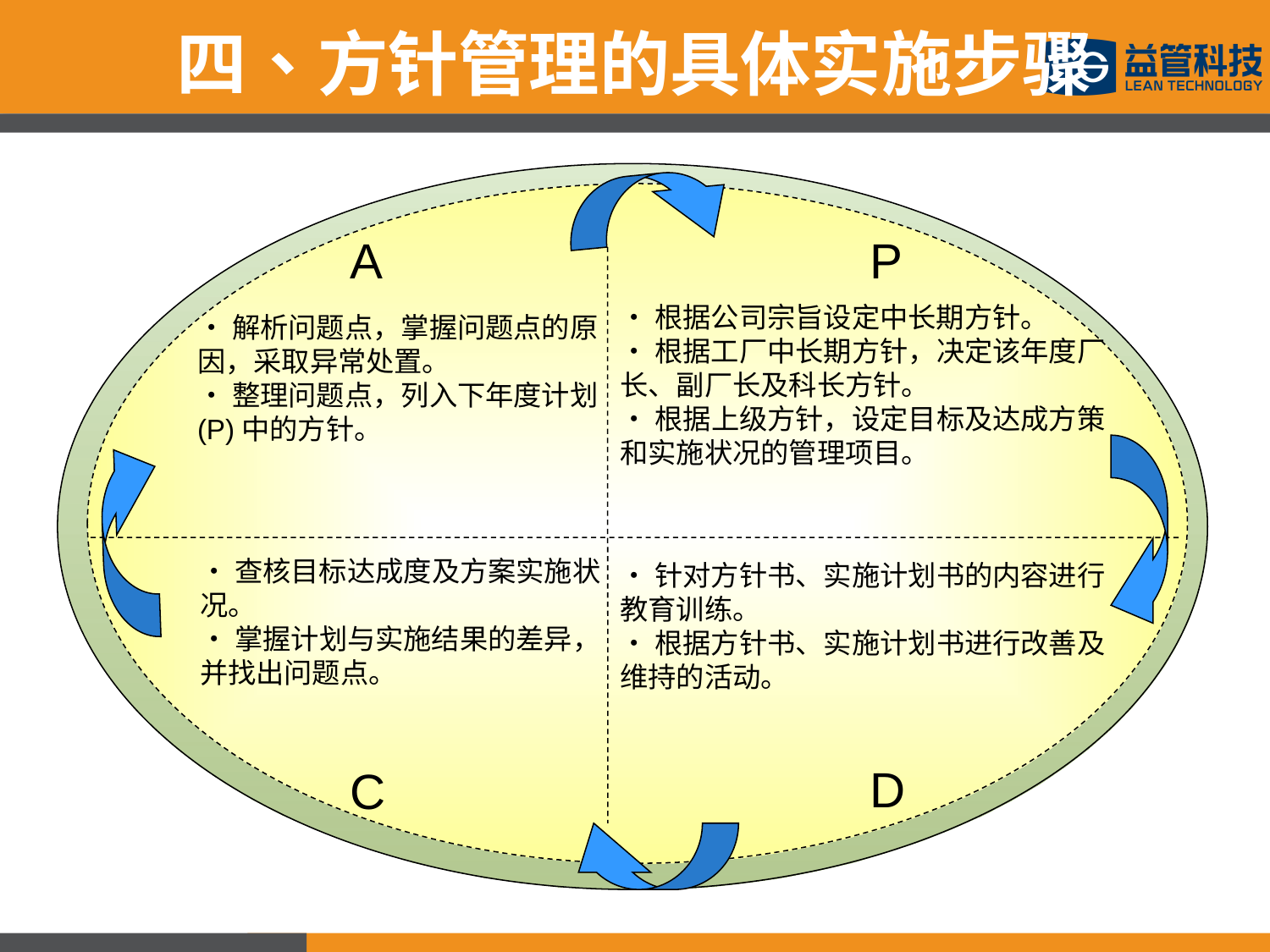

四、方针管理的具体实施步骤

A
P

‧根据公司宗旨设定中长期方针。
‧根据工厂中长期方针，决定该年度厂长、副厂长及科长方针。
‧根据上级方针，设定目标及达成方策和实施状况的管理项目。
‧解析问题点，掌握问题点的原因，采取异常处置。
‧整理问题点，列入下年度计划(P)中的方针。

‧查核目标达成度及方案实施状况。
‧掌握计划与实施结果的差异， 并找出问题点。
‧针对方针书、实施计划书的内容进行教育训练。
‧根据方针书、实施计划书进行改善及维持的活动。
D
C